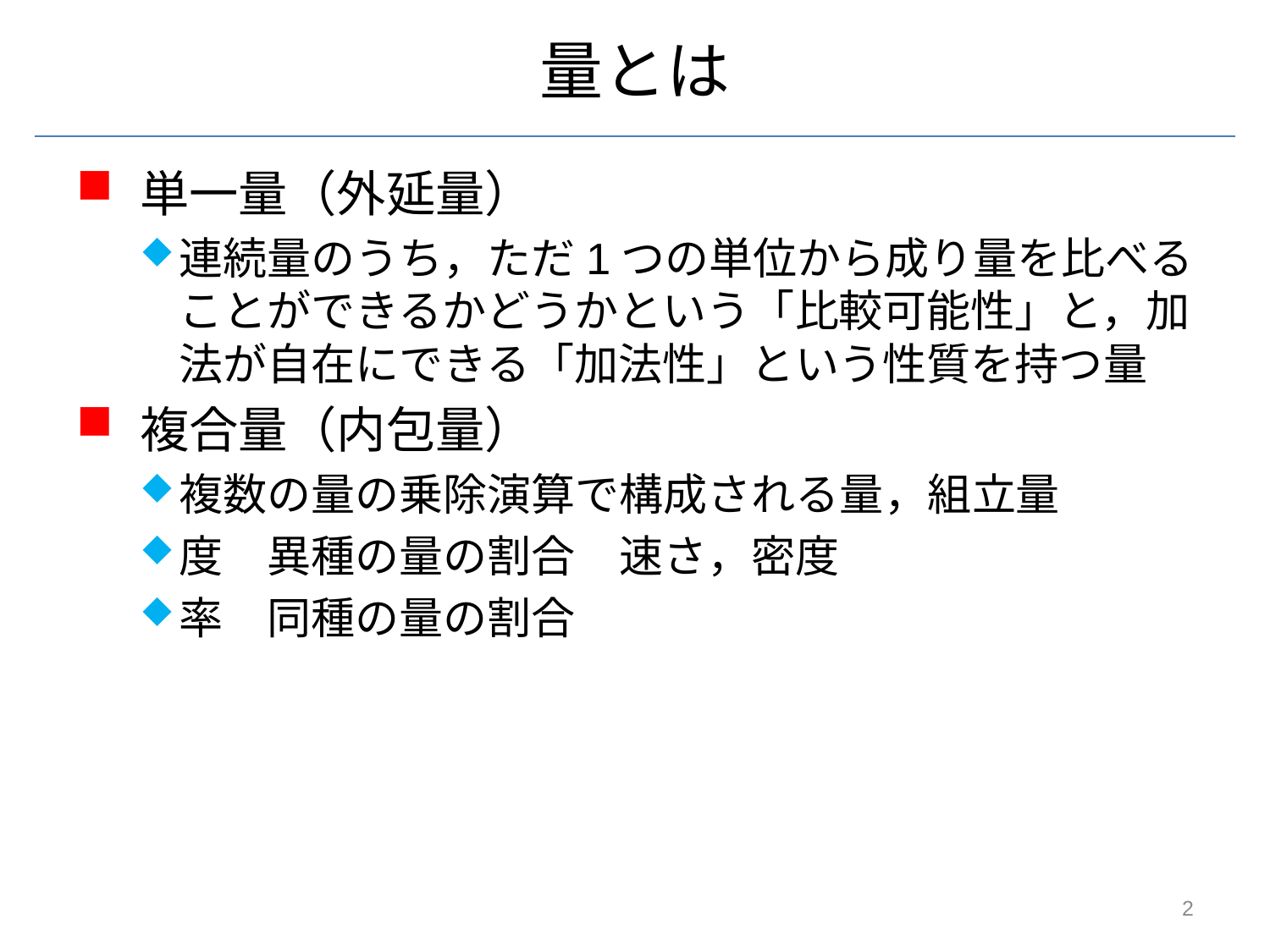

# 量とは

単一量（外延量）
連続量のうち，ただ1つの単位から成り量を比べることができるかどうかという「比較可能性」と，加法が自在にできる「加法性」という性質を持つ量
複合量（内包量）
複数の量の乗除演算で構成される量，組立量
度　異種の量の割合　速さ，密度
率　同種の量の割合

2